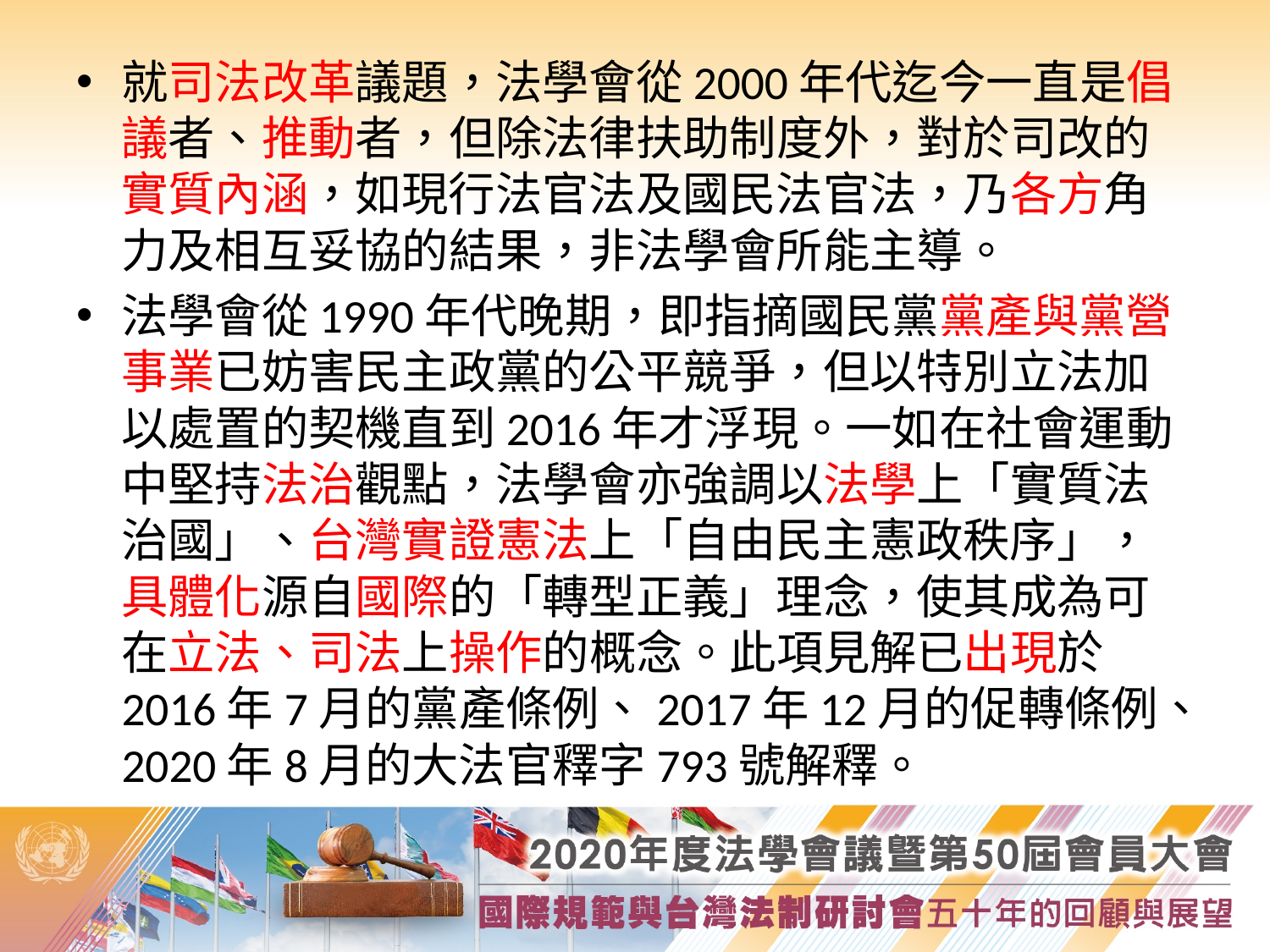

#
就司法改革議題，法學會從2000年代迄今一直是倡議者、推動者，但除法律扶助制度外，對於司改的實質內涵，如現行法官法及國民法官法，乃各方角力及相互妥協的結果，非法學會所能主導。
法學會從1990年代晚期，即指摘國民黨黨產與黨營事業已妨害民主政黨的公平競爭，但以特別立法加以處置的契機直到2016年才浮現。一如在社會運動中堅持法治觀點，法學會亦強調以法學上「實質法治國」、台灣實證憲法上「自由民主憲政秩序」，具體化源自國際的「轉型正義」理念，使其成為可在立法、司法上操作的概念。此項見解已出現於2016年7月的黨產條例、2017年12月的促轉條例、2020年8月的大法官釋字793號解釋。